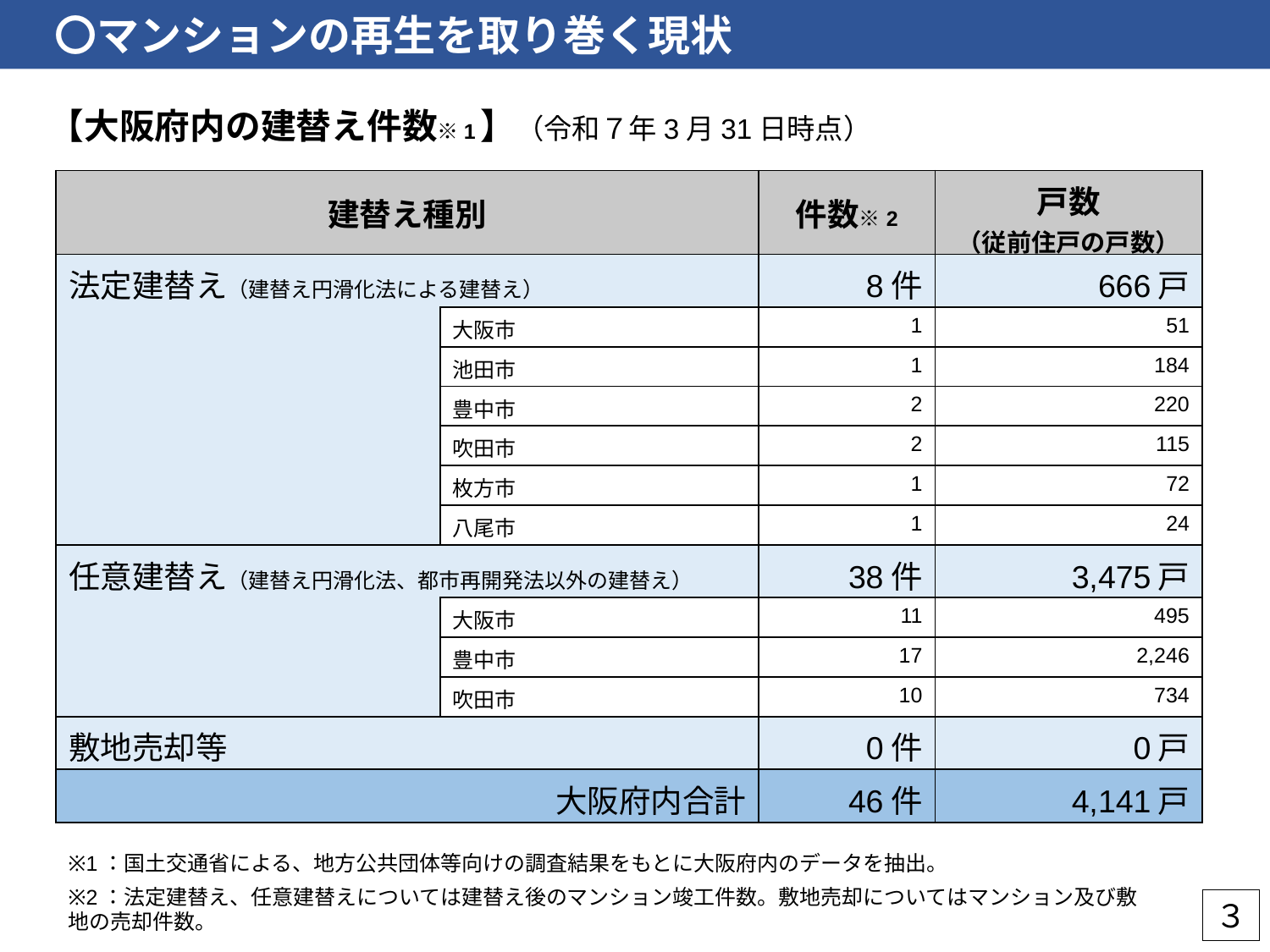

〇マンションの再生を取り巻く現状
【大阪府内の建替え件数※1】（令和７年3月31日時点）
| 建替え種別 |  | 件数※2 | 戸数 （従前住戸の戸数） |
| --- | --- | --- | --- |
| 法定建替え（建替え円滑化法による建替え） |  | 8件 | 666戸 |
|  | 大阪市 | 1 | 51 |
|  | 池田市 | 1 | 184 |
|  | 豊中市 | 2 | 220 |
|  | 吹田市 | 2 | 115 |
|  | 枚方市 | 1 | 72 |
|  | 八尾市 | 1 | 24 |
| 任意建替え（建替え円滑化法、都市再開発法以外の建替え） |  | 38件 | 3,475戸 |
|  | 大阪市 | 11 | 495 |
|  | 豊中市 | 17 | 2,246 |
|  | 吹田市 | 10 | 734 |
| 敷地売却等 |  | 0件 | 0戸 |
| 大阪府内合計 |  | 46件 | 4,141戸 |
※1：国土交通省による、地方公共団体等向けの調査結果をもとに大阪府内のデータを抽出。
※2：法定建替え、任意建替えについては建替え後のマンション竣工件数。敷地売却についてはマンション及び敷地の売却件数。
３